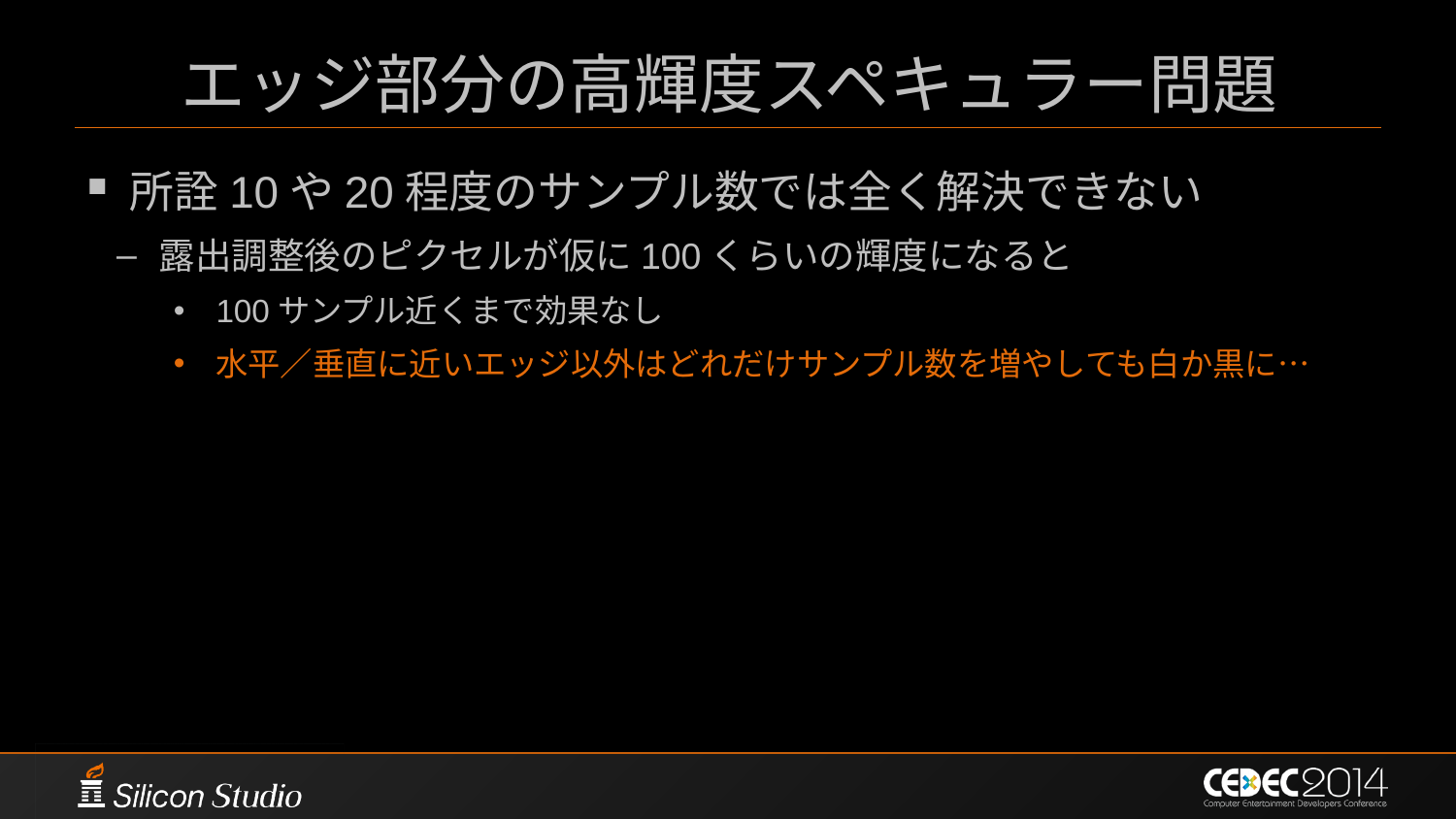

# エッジ部分の高輝度スペキュラー問題
所詮10や20程度のサンプル数では全く解決できない
露出調整後のピクセルが仮に100くらいの輝度になると
100サンプル近くまで効果なし
水平／垂直に近いエッジ以外はどれだけサンプル数を増やしても白か黒に…